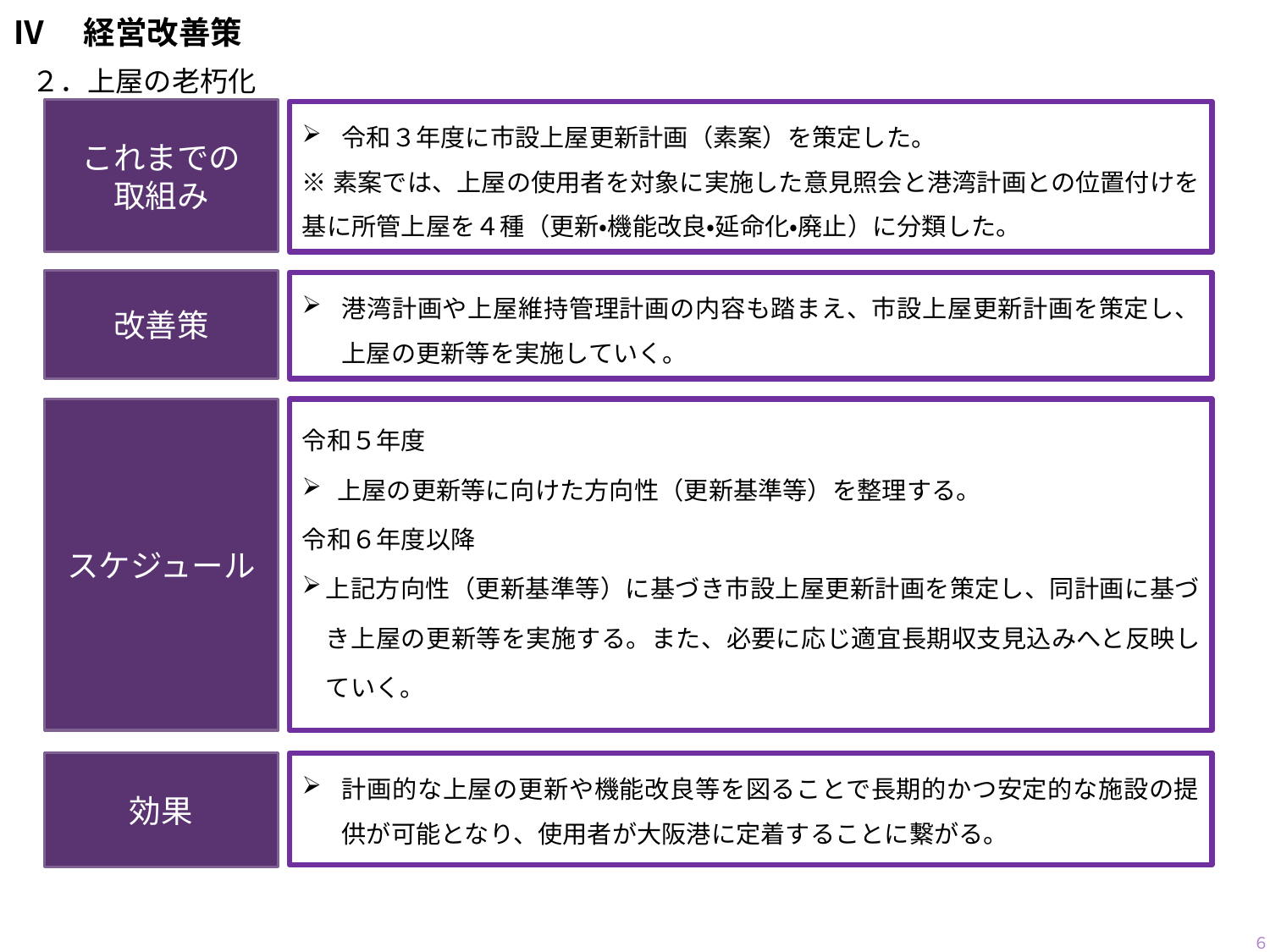

# Ⅳ　経営改善策
２．上屋の老朽化
これまでの
取組み
令和３年度に市設上屋更新計画（素案）を策定した。
※素案では、上屋の使用者を対象に実施した意見照会と港湾計画との位置付けを基に所管上屋を４種（更新・機能改良・延命化・廃止）に分類した。
改善策
港湾計画や上屋維持管理計画の内容も踏まえ、市設上屋更新計画を策定し、上屋の更新等を実施していく。
令和５年度
 上屋の更新等に向けた方向性（更新基準等）を整理する。
令和６年度以降
上記方向性（更新基準等）に基づき市設上屋更新計画を策定し、同計画に基づき上屋の更新等を実施する。また、必要に応じ適宜長期収支見込みへと反映していく。
計画的な上屋の更新や機能改良等を図ることで長期的かつ安定的な施設の提供が可能となり、使用者が大阪港に定着することに繋がる。
スケジュール
効果
６